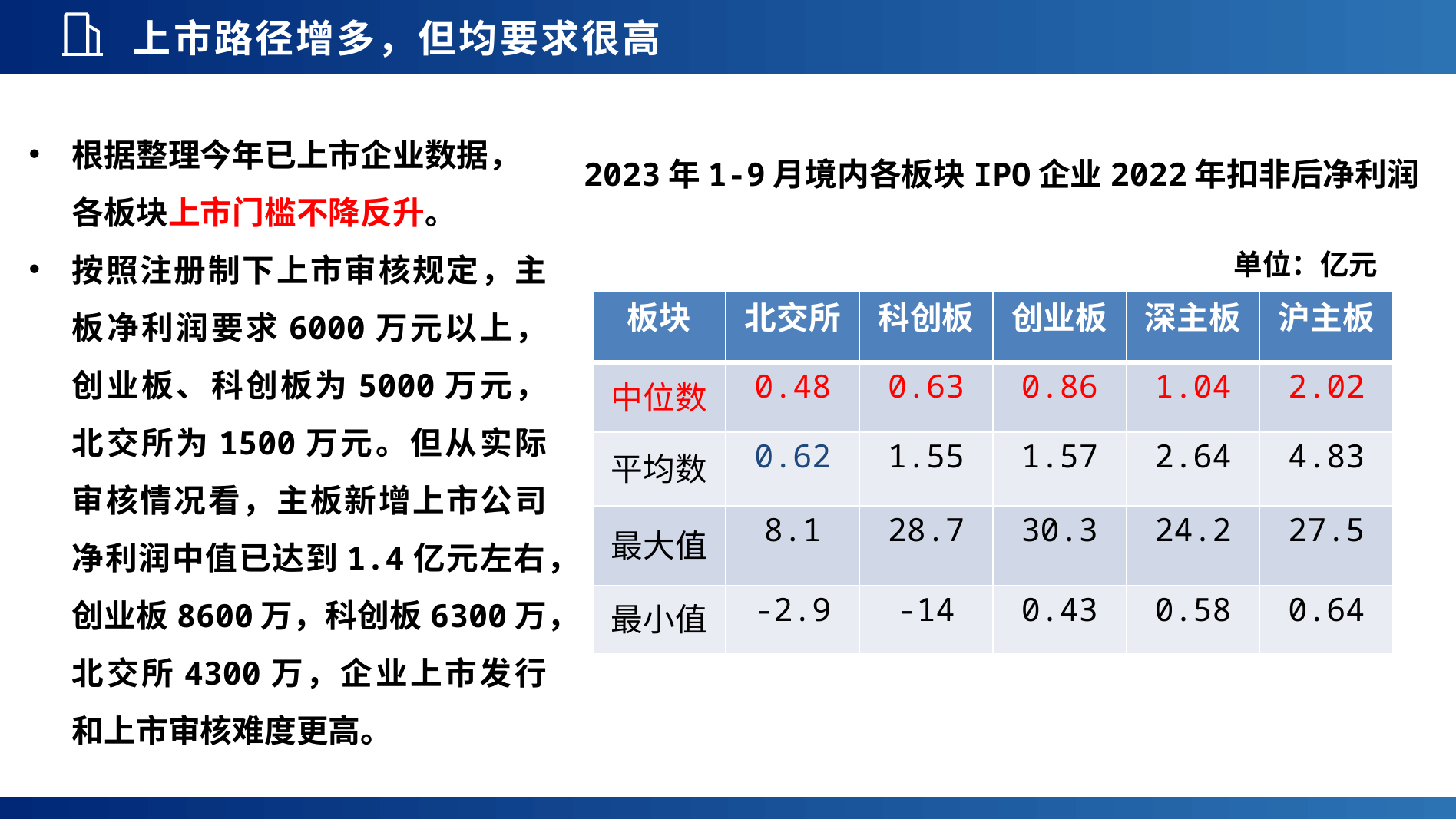

上市路径增多，但均要求很高

根据整理今年已上市企业数据，各板块上市门槛不降反升。
按照注册制下上市审核规定，主板净利润要求6000万元以上，创业板、科创板为5000万元，北交所为1500万元。但从实际审核情况看，主板新增上市公司净利润中值已达到1.4亿元左右，创业板8600万，科创板6300万，北交所4300万，企业上市发行和上市审核难度更高。
2023年1-9月境内各板块IPO企业2022年扣非后净利润
 单位：亿元
| 板块 | 北交所 | 科创板 | 创业板 | 深主板 | 沪主板 |
| --- | --- | --- | --- | --- | --- |
| 中位数 | 0.48 | 0.63 | 0.86 | 1.04 | 2.02 |
| 平均数 | 0.62 | 1.55 | 1.57 | 2.64 | 4.83 |
| 最大值 | 8.1 | 28.7 | 30.3 | 24.2 | 27.5 |
| 最小值 | -2.9 | -14 | 0.43 | 0.58 | 0.64 |